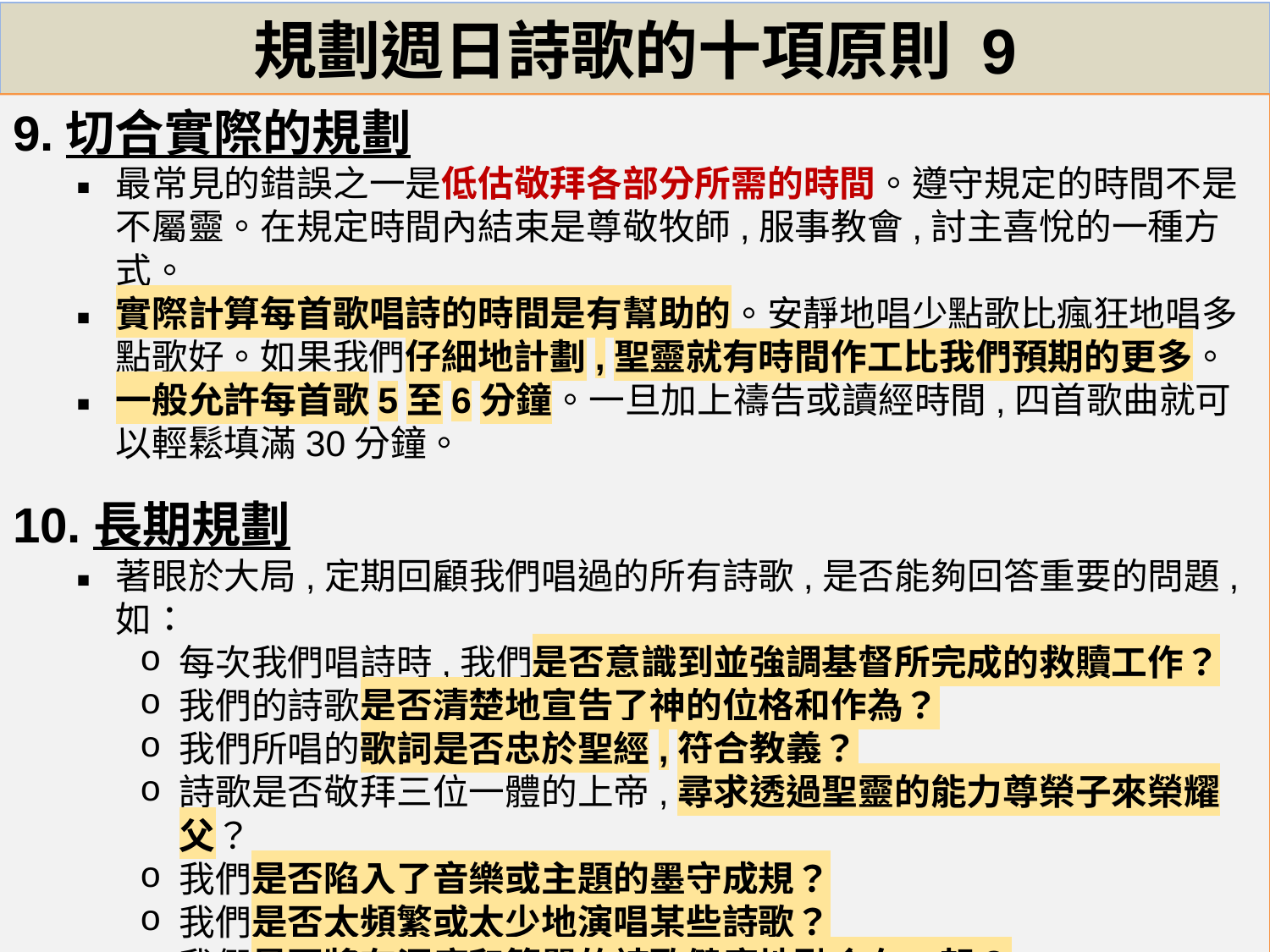

# 規劃週日詩歌的十項原則 9
9.切合實際的規劃
最常見的錯誤之一是低估敬拜各部分所需的時間。遵守規定的時間不是不屬靈。在規定時間內結束是尊敬牧師,服事教會,討主喜悅的一種方式。
實際計算每首歌唱詩的時間是有幫助的。安靜地唱少點歌比瘋狂地唱多點歌好。如果我們仔細地計劃,聖靈就有時間作工比我們預期的更多。
一般允許每首歌5至6分鐘。一旦加上禱告或讀經時間,四首歌曲就可以輕鬆填滿30分鐘。

10.長期規劃
著眼於大局,定期回顧我們唱過的所有詩歌,是否能夠回答重要的問題,如：
每次我們唱詩時,我們是否意識到並強調基督所完成的救贖工作？
我們的詩歌是否清楚地宣告了神的位格和作為？
我們所唱的歌詞是否忠於聖經,符合教義？
詩歌是否敬拜三位一體的上帝,尋求透過聖靈的能力尊榮子來榮耀父？
我們是否陷入了音樂或主題的墨守成規？
我們是否太頻繁或太少地演唱某些詩歌？
我們是否將有深度和簡單的詩歌健康地融合在一起？
有哪些我們曾經唱過的詩歌應該重新開始再唱？(保留歌曲清單)